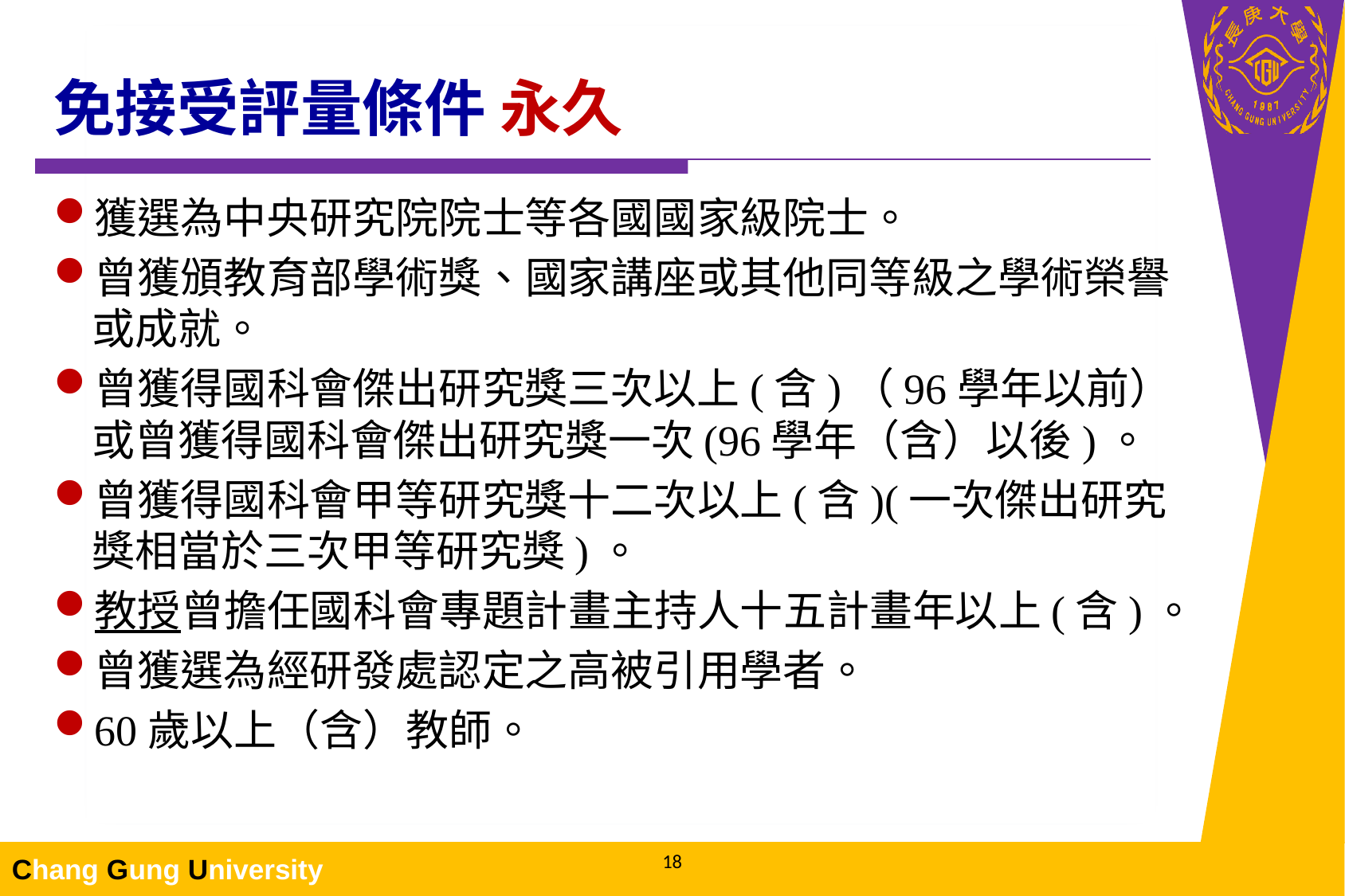

# 免接受評量條件 永久
獲選為中央研究院院士等各國國家級院士。
曾獲頒教育部學術獎、國家講座或其他同等級之學術榮譽或成就。
曾獲得國科會傑出研究獎三次以上(含)（96學年以前）或曾獲得國科會傑出研究獎一次(96學年（含）以後)。
曾獲得國科會甲等研究獎十二次以上(含)(一次傑出研究獎相當於三次甲等研究獎)。
教授曾擔任國科會專題計畫主持人十五計畫年以上(含)。
曾獲選為經研發處認定之高被引用學者。
60歲以上（含）教師。
18